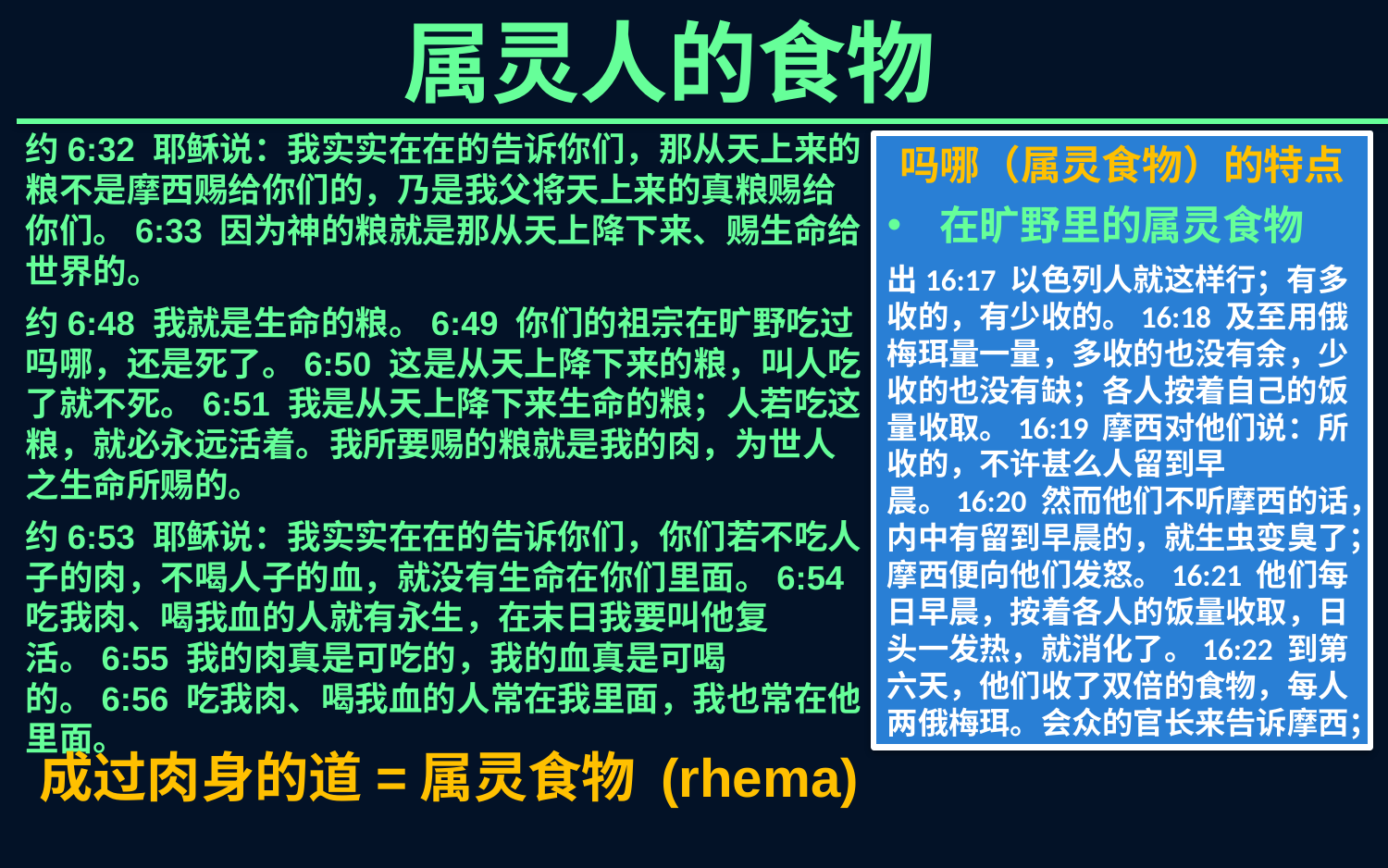

属灵人的食物
约6:32 耶稣说：我实实在在的告诉你们，那从天上来的粮不是摩西赐给你们的，乃是我父将天上来的真粮赐给你们。6:33 因为神的粮就是那从天上降下来、赐生命给世界的。
约6:48 我就是生命的粮。6:49 你们的祖宗在旷野吃过吗哪，还是死了。6:50 这是从天上降下来的粮，叫人吃了就不死。6:51 我是从天上降下来生命的粮；人若吃这粮，就必永远活着。我所要赐的粮就是我的肉，为世人之生命所赐的。
约6:53 耶稣说：我实实在在的告诉你们，你们若不吃人子的肉，不喝人子的血，就没有生命在你们里面。6:54 吃我肉、喝我血的人就有永生，在末日我要叫他复活。6:55 我的肉真是可吃的，我的血真是可喝的。6:56 吃我肉、喝我血的人常在我里面，我也常在他里面。
吗哪（属灵食物）的特点
在旷野里的属灵食物
出16:17 以色列人就这样行；有多收的，有少收的。16:18 及至用俄梅珥量一量，多收的也没有余，少收的也没有缺；各人按着自己的饭量收取。16:19 摩西对他们说：所收的，不许甚么人留到早晨。16:20 然而他们不听摩西的话，内中有留到早晨的，就生虫变臭了；摩西便向他们发怒。16:21 他们每日早晨，按着各人的饭量收取，日头一发热，就消化了。16:22 到第六天，他们收了双倍的食物，每人两俄梅珥。会众的官长来告诉摩西；
成过肉身的道=属灵食物 (rhema)